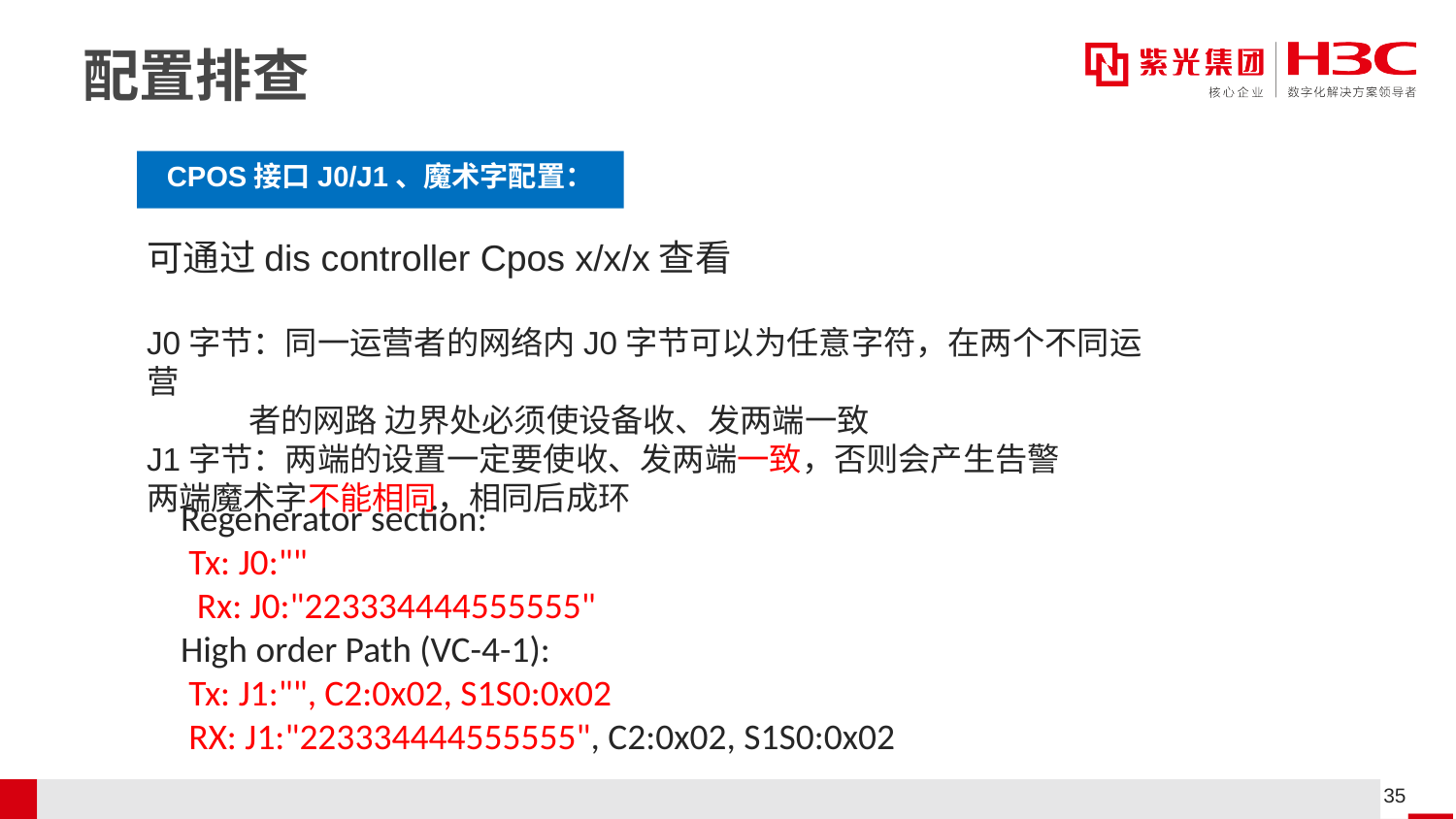

# 配置排查
CPOS接口J0/J1、魔术字配置：
可通过dis controller Cpos x/x/x查看

J0字节：同一运营者的网络内J0字节可以为任意字符，在两个不同运营
             者的网路 边界处必须使设备收、发两端一致
J1字节：两端的设置一定要使收、发两端一致，否则会产生告警
两端魔术字不能相同，相同后成环
Regenerator section:
 Tx: J0:""
  Rx: J0:"223334444555555"
High order Path (VC-4-1):
 Tx: J1:"", C2:0x02, S1S0:0x02
 RX: J1:"223334444555555", C2:0x02, S1S0:0x02